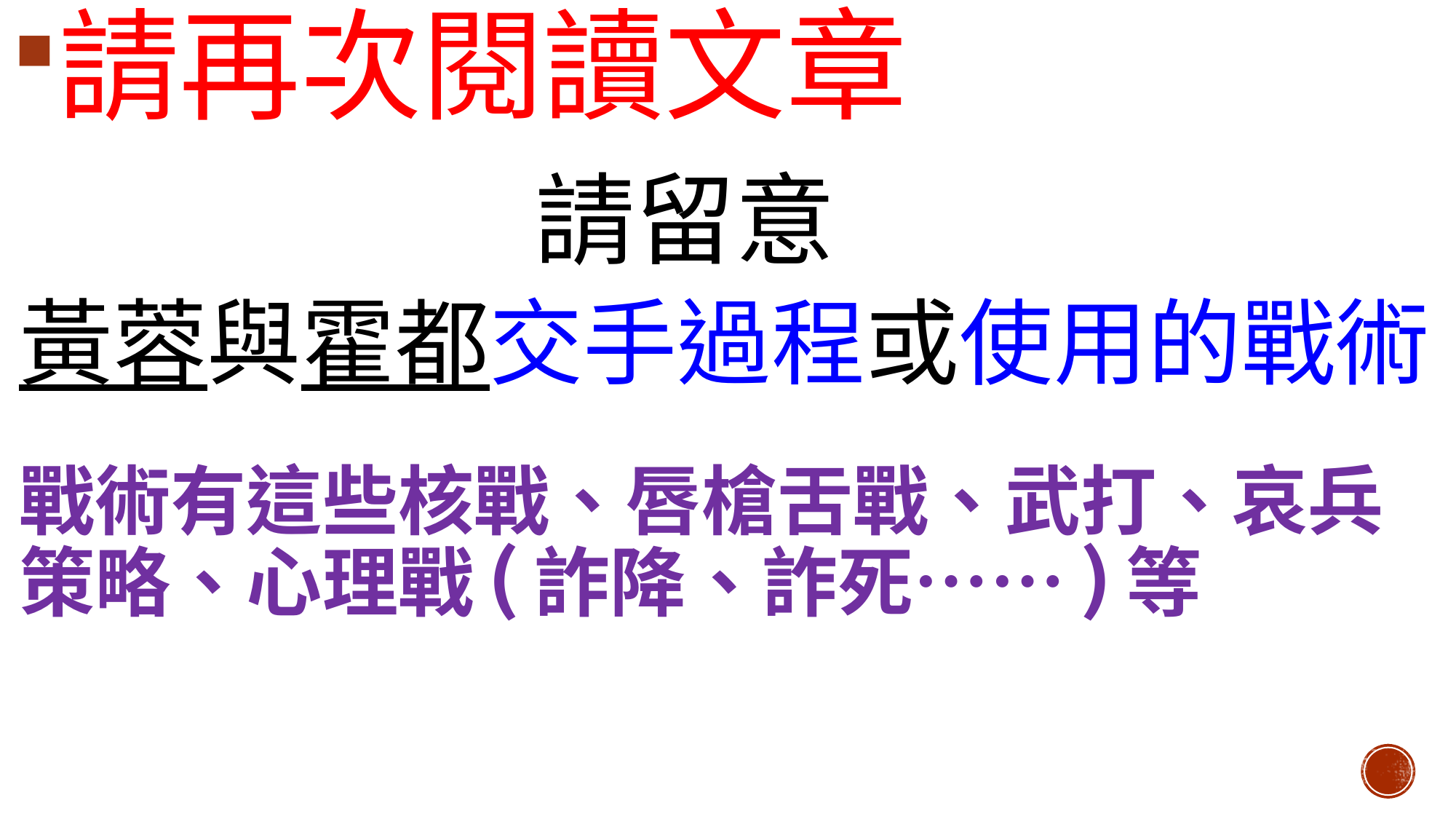

請再次閱讀文章
                      請留意
黃蓉與霍都交手過程或使用的戰術

# 戰術有這些核戰、唇槍舌戰、武打、哀兵策略、心理戰(詐降、詐死……)等